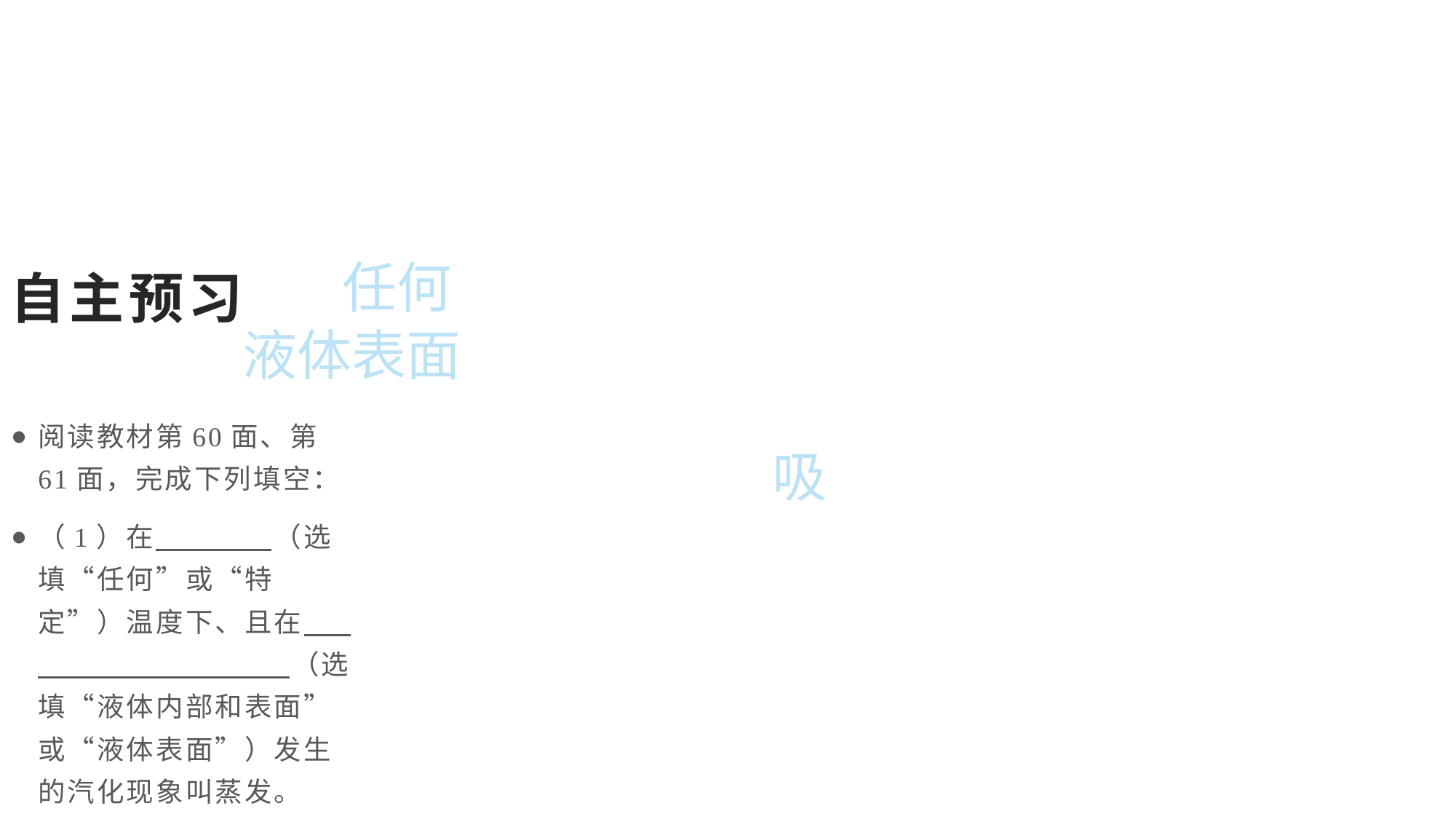

自主预习
任何
液体表面
阅读教材第60面、第61面，完成下列填空：
（1）在　　　　（选填“任何”或“特定”）温度下、且在　                          　　（选填“液体内部和表面”或“液体表面”）发生的汽化现象叫蒸发。
（2）液体在蒸发过程中需要　　　（选填“吸”或“放”）热。

吸